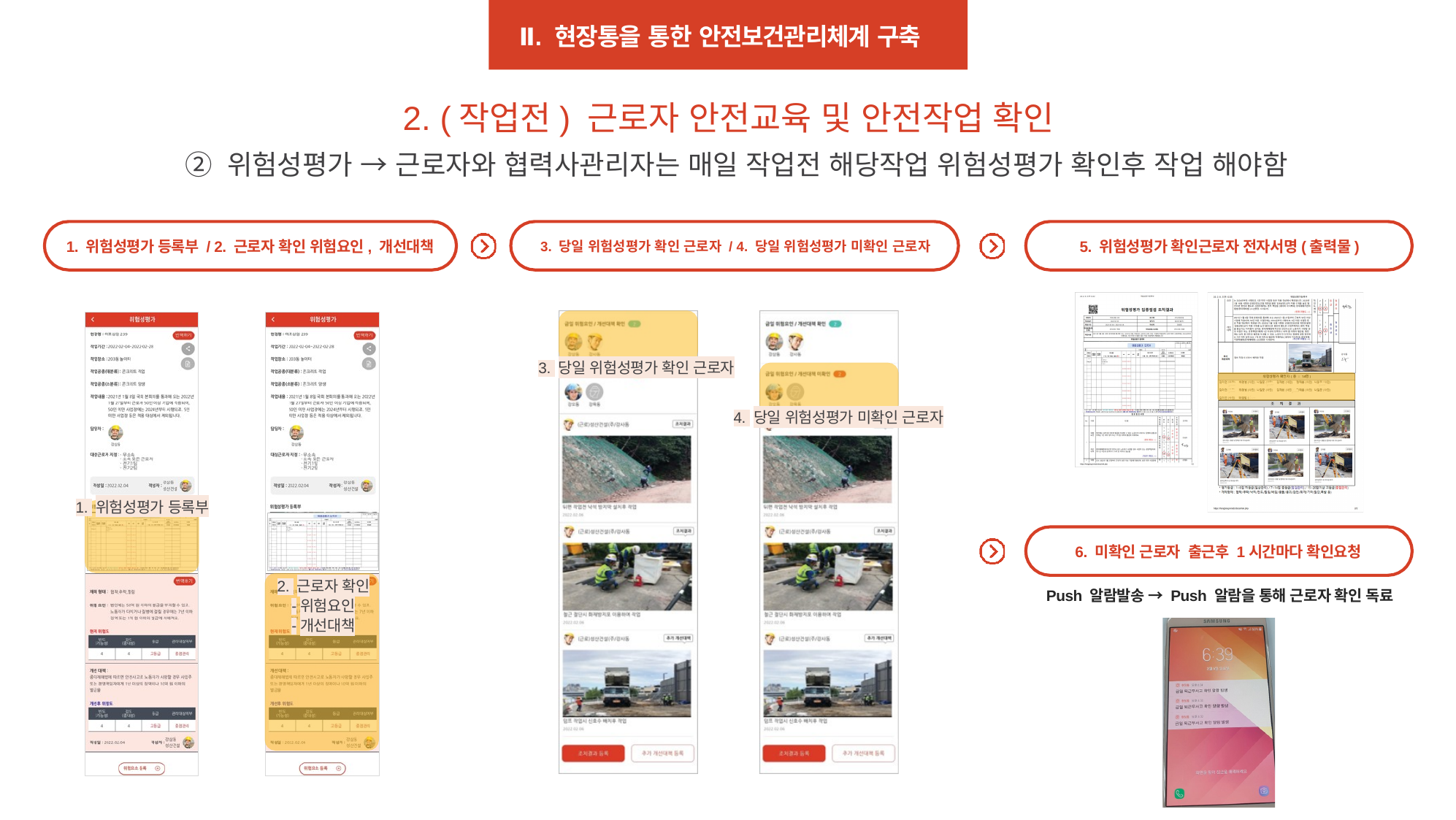

Ⅱ. 현장통을 통한 안전보건관리체계 구축
2. (작업전) 근로자 안전교육 및 안전작업 확인
② 위험성평가 → 근로자와 협력사관리자는 매일 작업전 해당작업 위험성평가 확인후 작업 해야함

1. 위험성평가 등록부 / 2. 근로자 확인 위험요인, 개선대책
5. 위험성평가 확인근로자 전자서명(출력물)
3. 당일 위험성평가 확인 근로자 / 4. 당일 위험성평가 미확인 근로자

3. 당일 위험성평가 확인 근로자

4. 당일 위험성평가 미확인 근로자
1. 위험성평가 등록부

6. 미확인 근로자  출근후 1시간마다 확인요청

2. 근로자 확인
-위험요인
-개선대책
Push 알람발송 → Push 알람을 통해 근로자 확인 독료